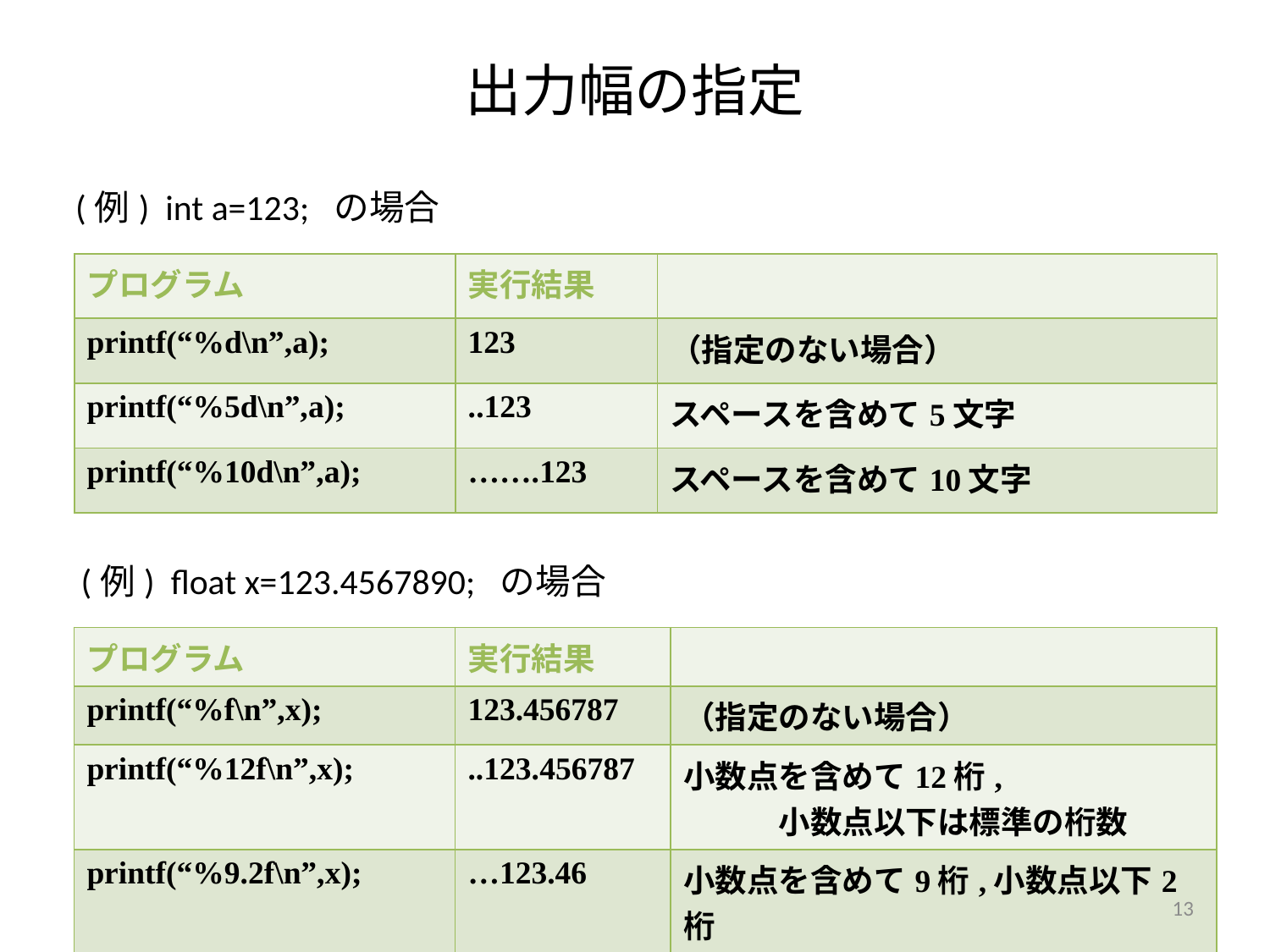

# 出力幅の指定
(例)  int a=123;  の場合
| プログラム | 実行結果 |  |
| --- | --- | --- |
| printf(“%d\n”,a); | 123 | （指定のない場合） |
| printf(“%5d\n”,a); | ..123 | スペースを含めて5文字 |
| printf(“%10d\n”,a); | …….123 | スペースを含めて10文字 |
(例)  float x=123.4567890;  の場合
| プログラム | 実行結果 |  |
| --- | --- | --- |
| printf(“%f\n”,x); | 123.456787 | （指定のない場合） |
| printf(“%12f\n”,x); | ..123.456787 | 小数点を含めて12桁, 　　　小数点以下は標準の桁数 |
| printf(“%9.2f\n”,x); | …123.46 | 小数点を含めて9桁,小数点以下2桁 |
13